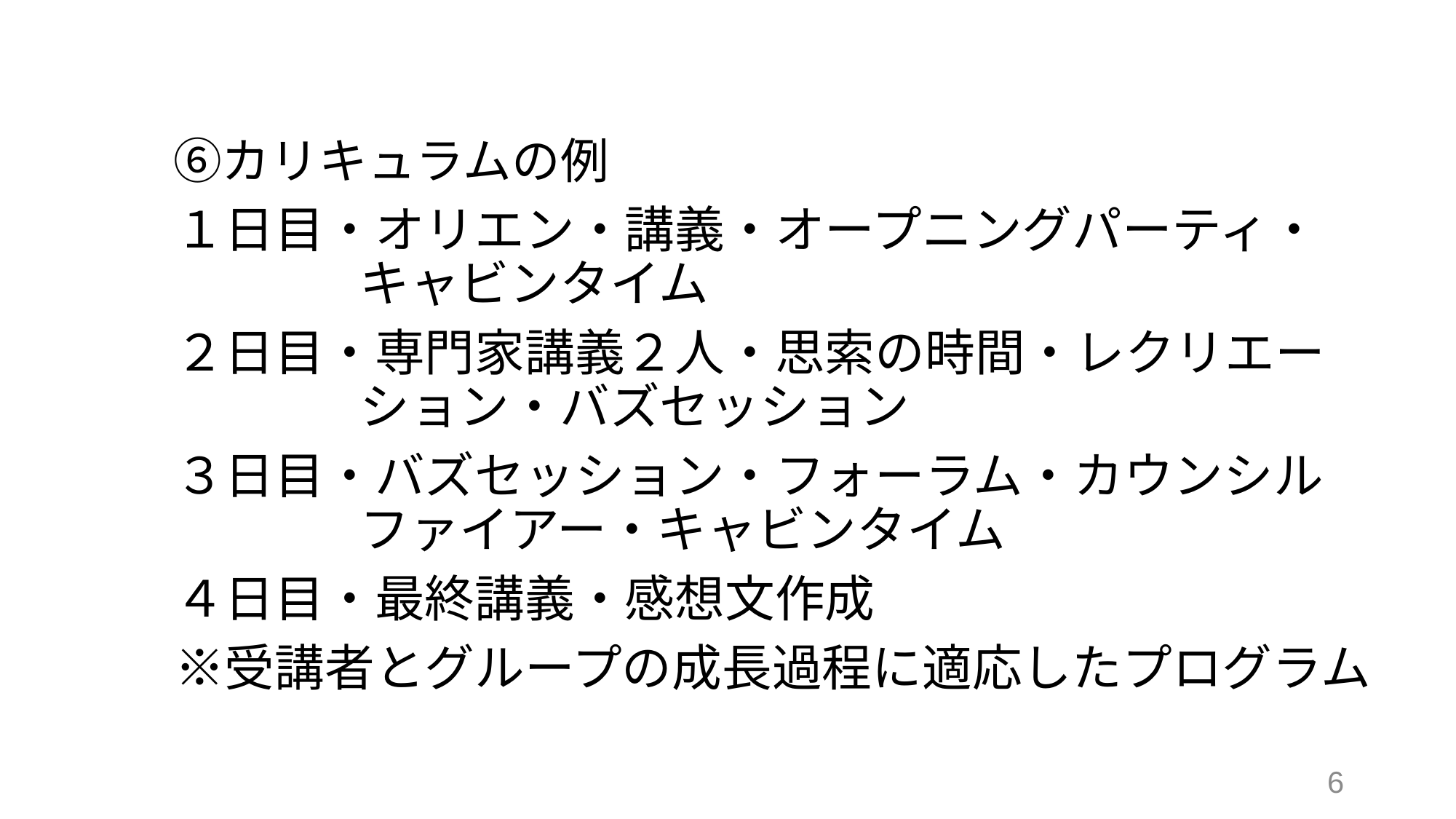

⑥カリキュラムの例
　１日目・オリエン・講義・オープニングパーティ・　キャビンタイム
　２日目・専門家講義２人・思索の時間・レクリエーション・バズセッション
　３日目・バズセッション・フォーラム・カウンシルファイアー・キャビンタイム
　４日目・最終講義・感想文作成
　※受講者とグループの成長過程に適応したプログラム
6